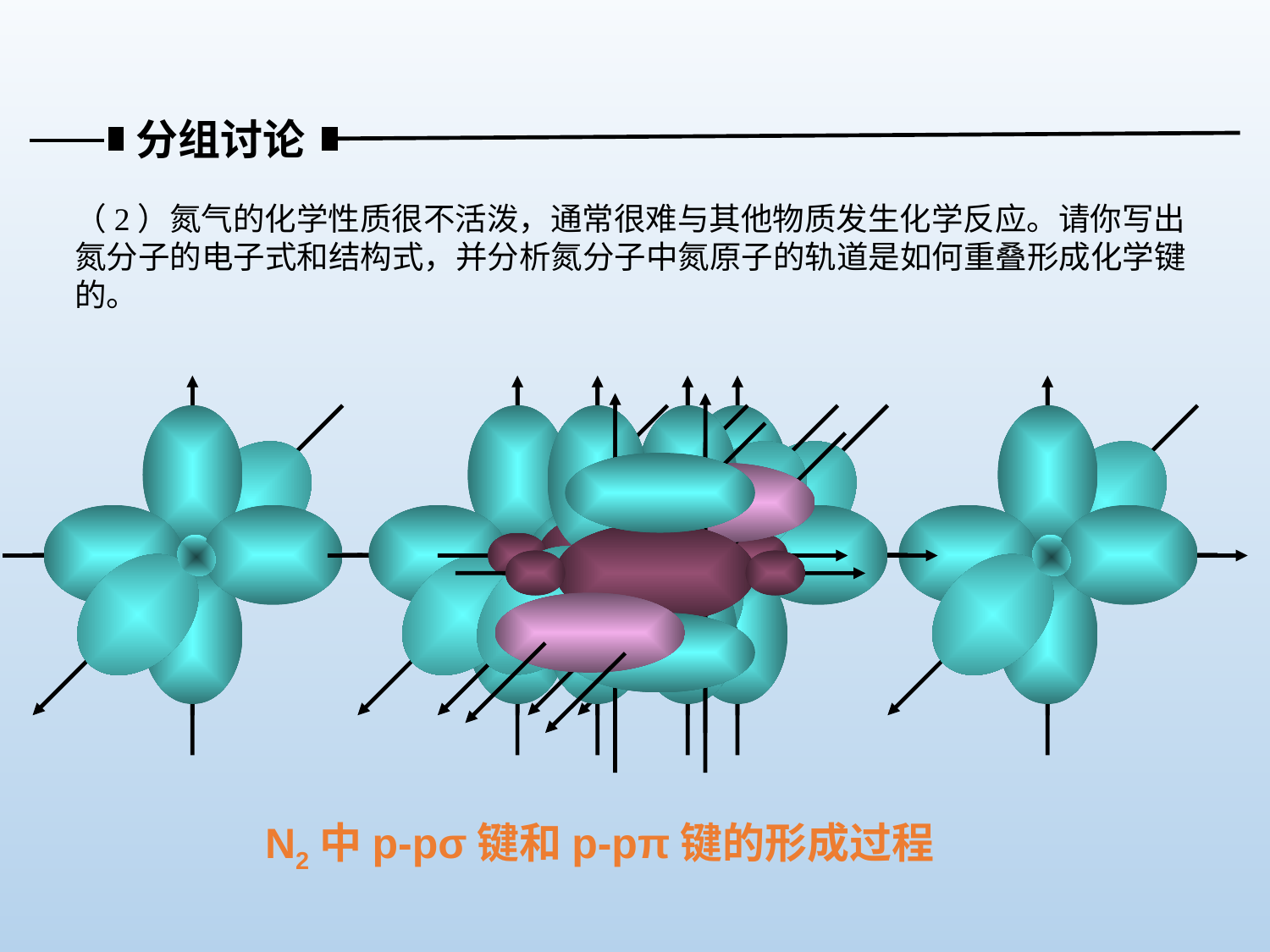

分组讨论

（2）氮气的化学性质很不活泼，通常很难与其他物质发生化学反应。请你写出氮分子的电子式和结构式，并分析氮分子中氮原子的轨道是如何重叠形成化学键的。

N2中p-pσ键和p-pπ键的形成过程